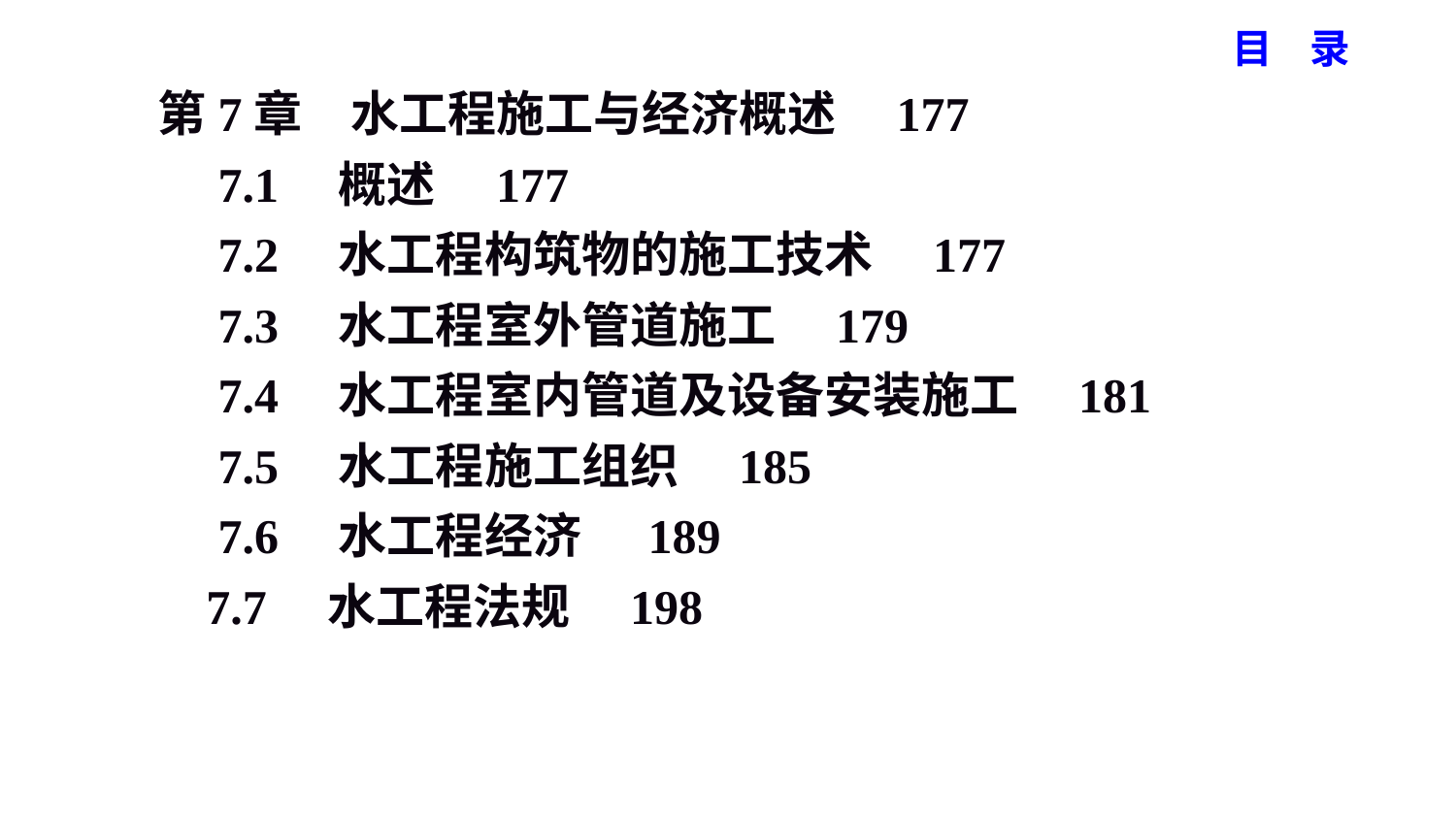

目    录
第7章　水工程施工与经济概述 177
　7.1　概述 177
　7.2　水工程构筑物的施工技术 177
　7.3　水工程室外管道施工 179
　7.4　水工程室内管道及设备安装施工 181
　7.5　水工程施工组织 185
　7.6　水工程经济 189
    7.7　水工程法规 198